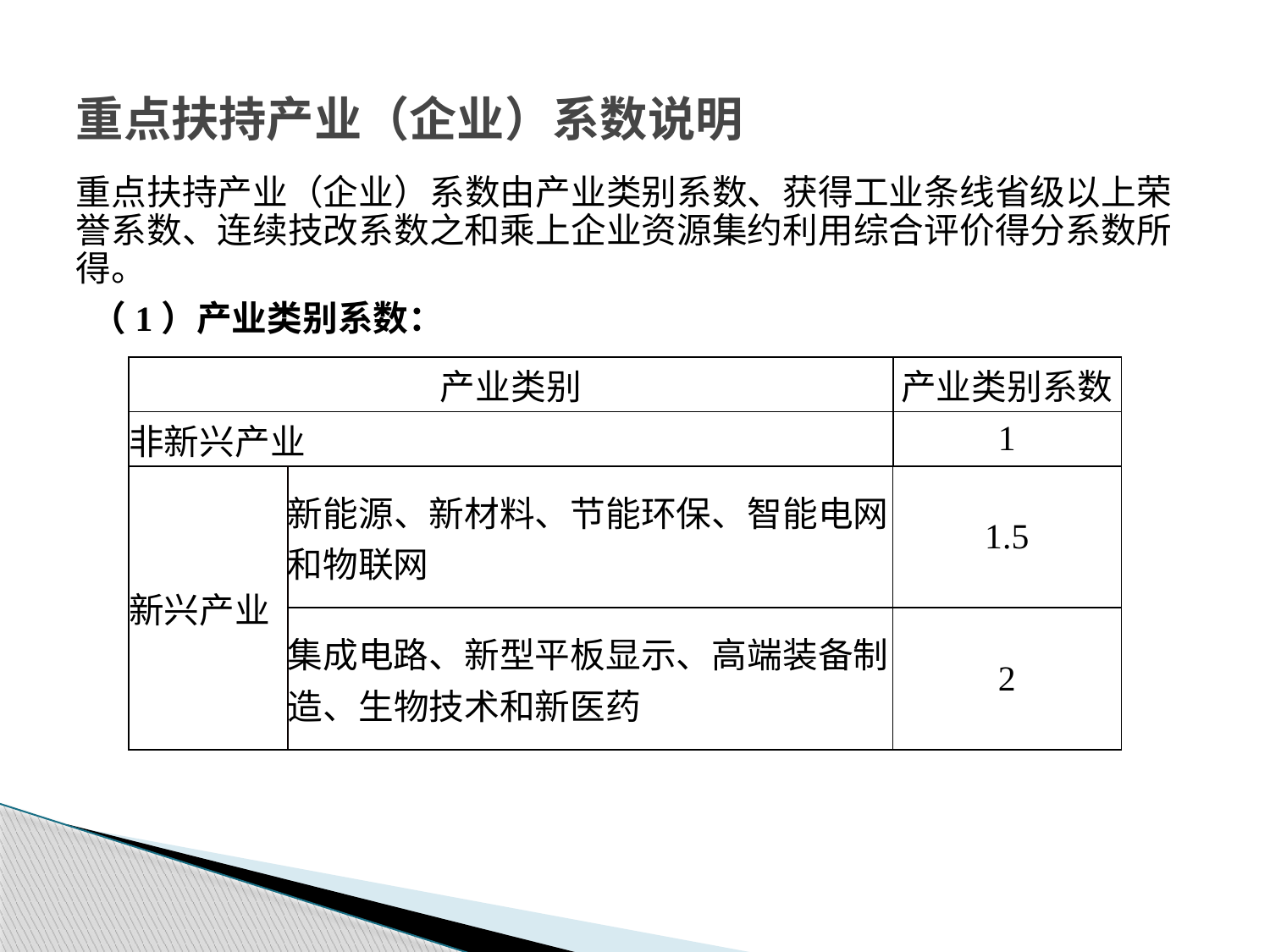

# 重点扶持产业（企业）系数说明
重点扶持产业（企业）系数由产业类别系数、获得工业条线省级以上荣誉系数、连续技改系数之和乘上企业资源集约利用综合评价得分系数所得。
（1）产业类别系数：
| 产业类别 |  | 产业类别系数 |
| --- | --- | --- |
| 非新兴产业 |  | 1 |
| 新兴产业 | 新能源、新材料、节能环保、智能电网和物联网 | 1.5 |
|  | 集成电路、新型平板显示、高端装备制造、生物技术和新医药 | 2 |